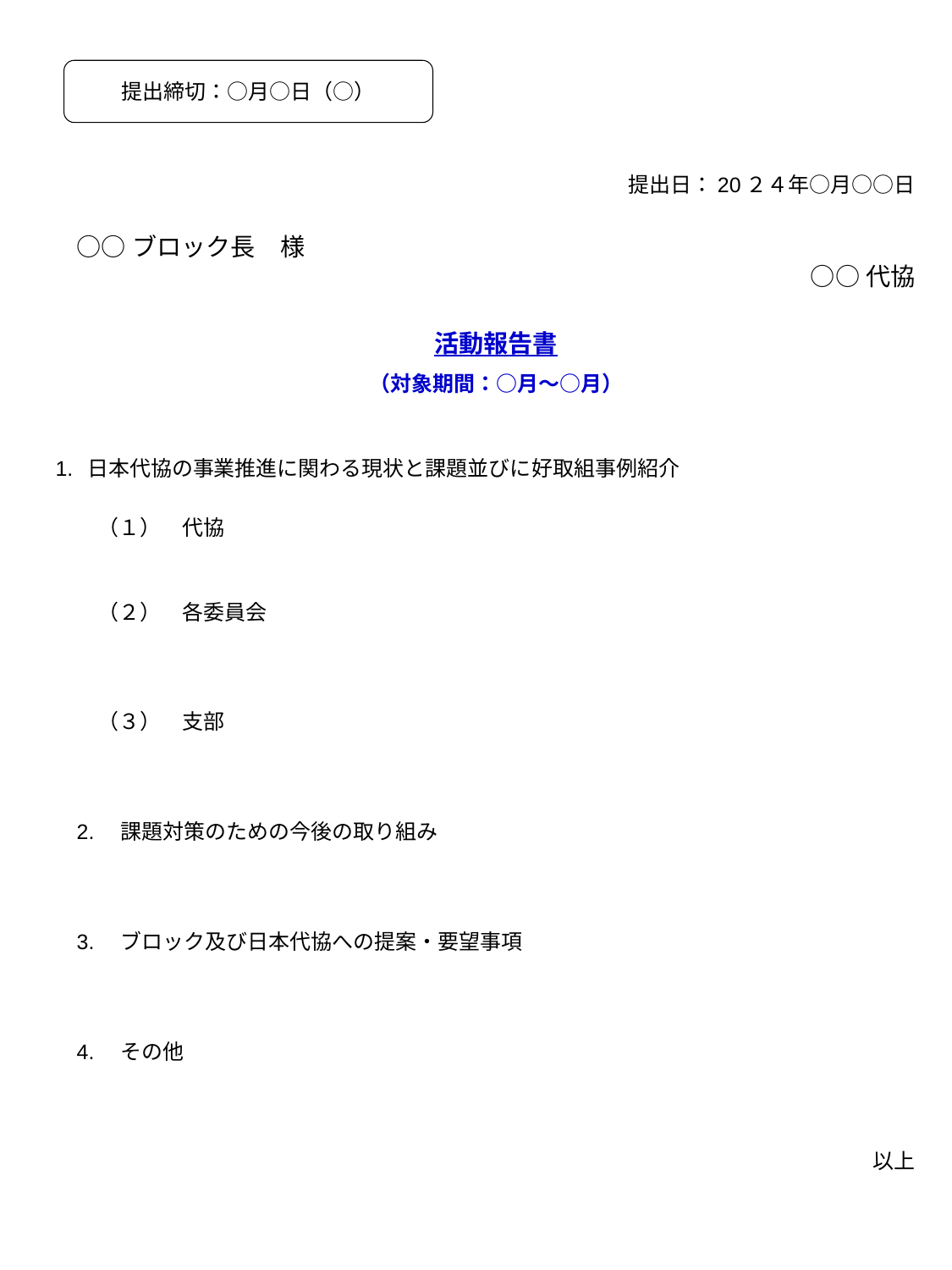

提出締切：○月○日（○）
提出日：20２４年○月○○日

○○ブロック長　様
○○代協

活動報告書
（対象期間：○月～○月）

日本代協の事業推進に関わる現状と課題並びに好取組事例紹介

　（１）　代協

　（２）　各委員会

　（３）　支部

2.　課題対策のための今後の取り組み

3.　ブロック及び日本代協への提案・要望事項

4.　その他

以上